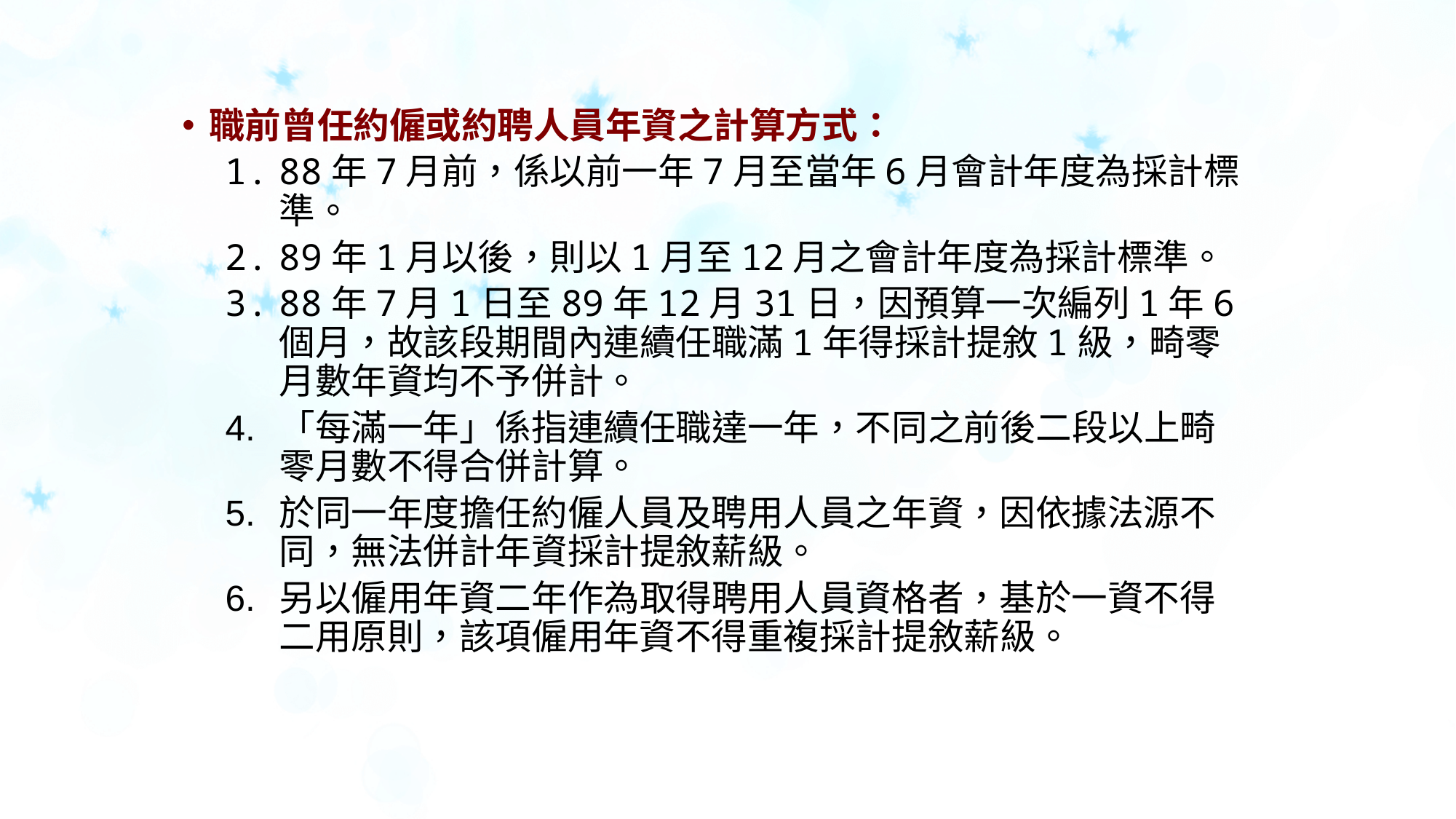

職前曾任約僱或約聘人員年資之計算方式：
88年7月前，係以前一年7月至當年6月會計年度為採計標準。
89年1月以後，則以1月至12月之會計年度為採計標準。
88年7月1日至89年12月31日，因預算一次編列1年6個月，故該段期間內連續任職滿1年得採計提敘1級，畸零月數年資均不予併計。
「每滿一年」係指連續任職達一年，不同之前後二段以上畸零月數不得合併計算。
於同一年度擔任約僱人員及聘用人員之年資，因依據法源不同，無法併計年資採計提敘薪級。
另以僱用年資二年作為取得聘用人員資格者，基於一資不得二用原則，該項僱用年資不得重複採計提敘薪級。